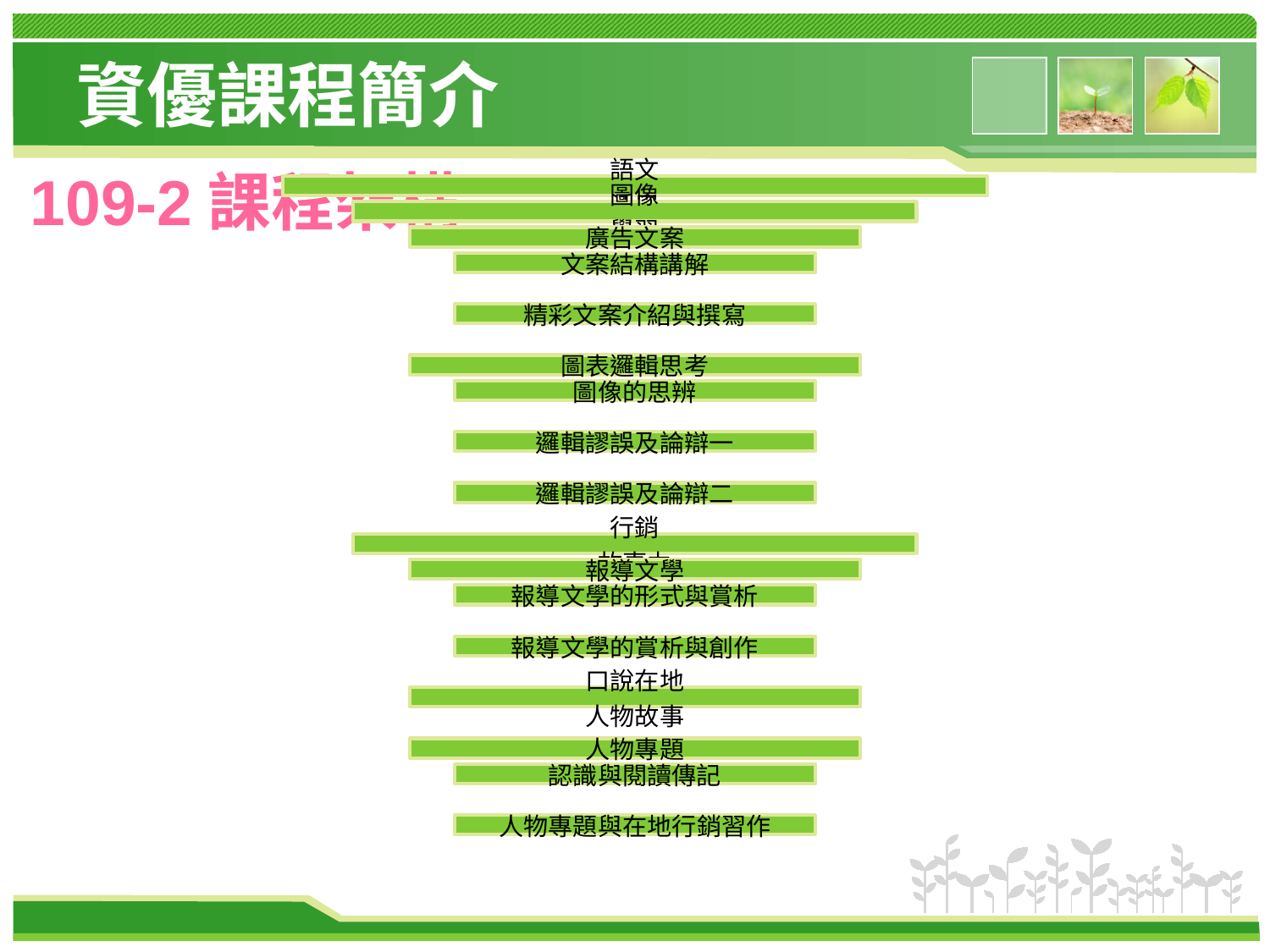

# 資優課程簡介
109-2課程架構
語文
活用
圖像
學習
廣告文案
圖表邏輯思考
報導文學
口說在地
人物故事
文案結構講解
精彩文案介紹與撰寫
圖像的思辨
邏輯謬誤及論辯一
邏輯謬誤及論辯二
報導文學的形式與賞析
報導文學的賞析與創作
行銷
故事力
人物專題
認識與閱讀傳記
人物專題與在地行銷習作